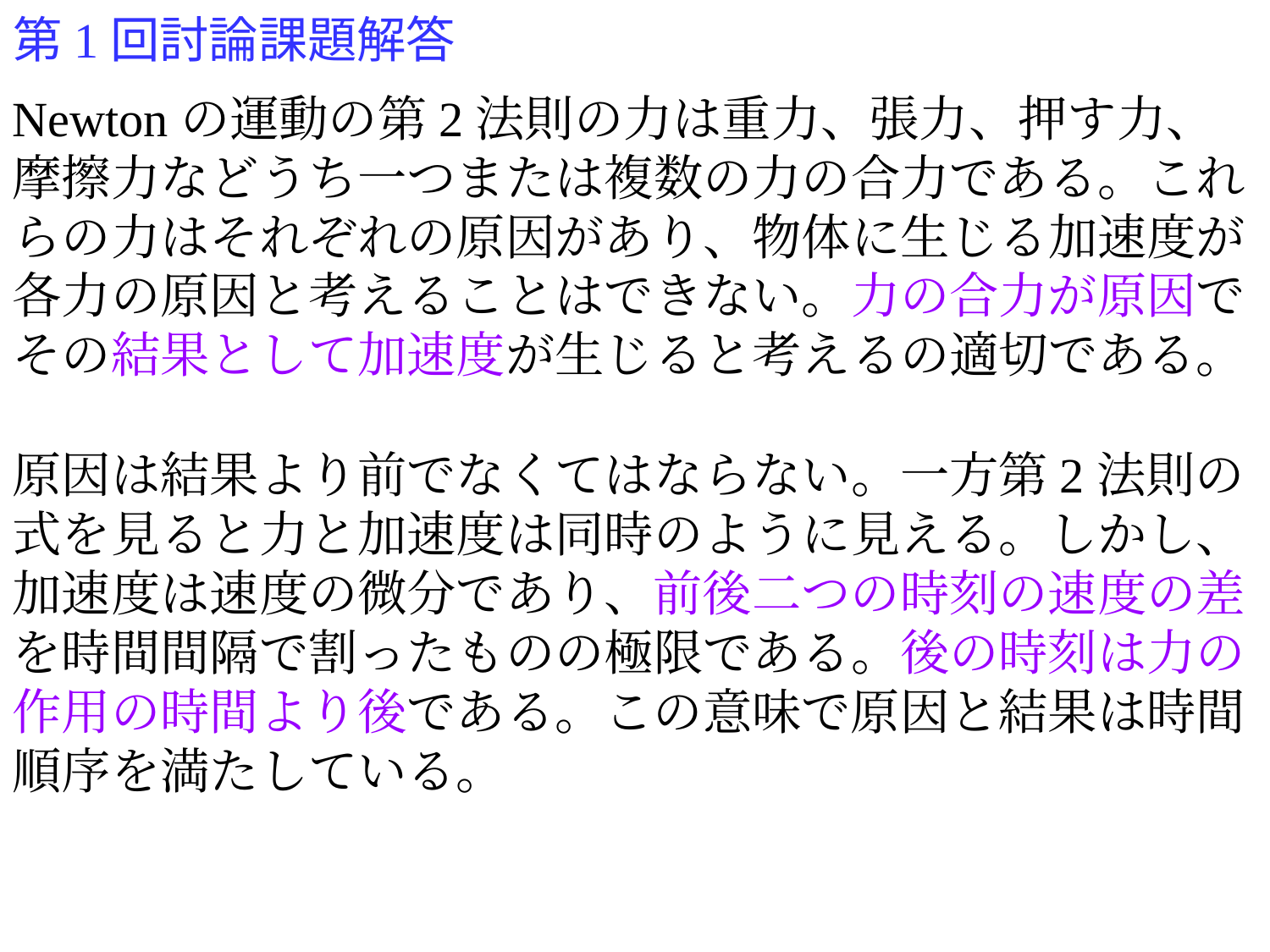

# 第1回討論課題解答
Newtonの運動の第2法則の力は重力、張力、押す力、摩擦力などうち一つまたは複数の力の合力である。これらの力はそれぞれの原因があり、物体に生じる加速度が各力の原因と考えることはできない。力の合力が原因でその結果として加速度が生じると考えるの適切である。
原因は結果より前でなくてはならない。一方第2法則の式を見ると力と加速度は同時のように見える。しかし、加速度は速度の微分であり、前後二つの時刻の速度の差を時間間隔で割ったものの極限である。後の時刻は力の作用の時間より後である。この意味で原因と結果は時間順序を満たしている。